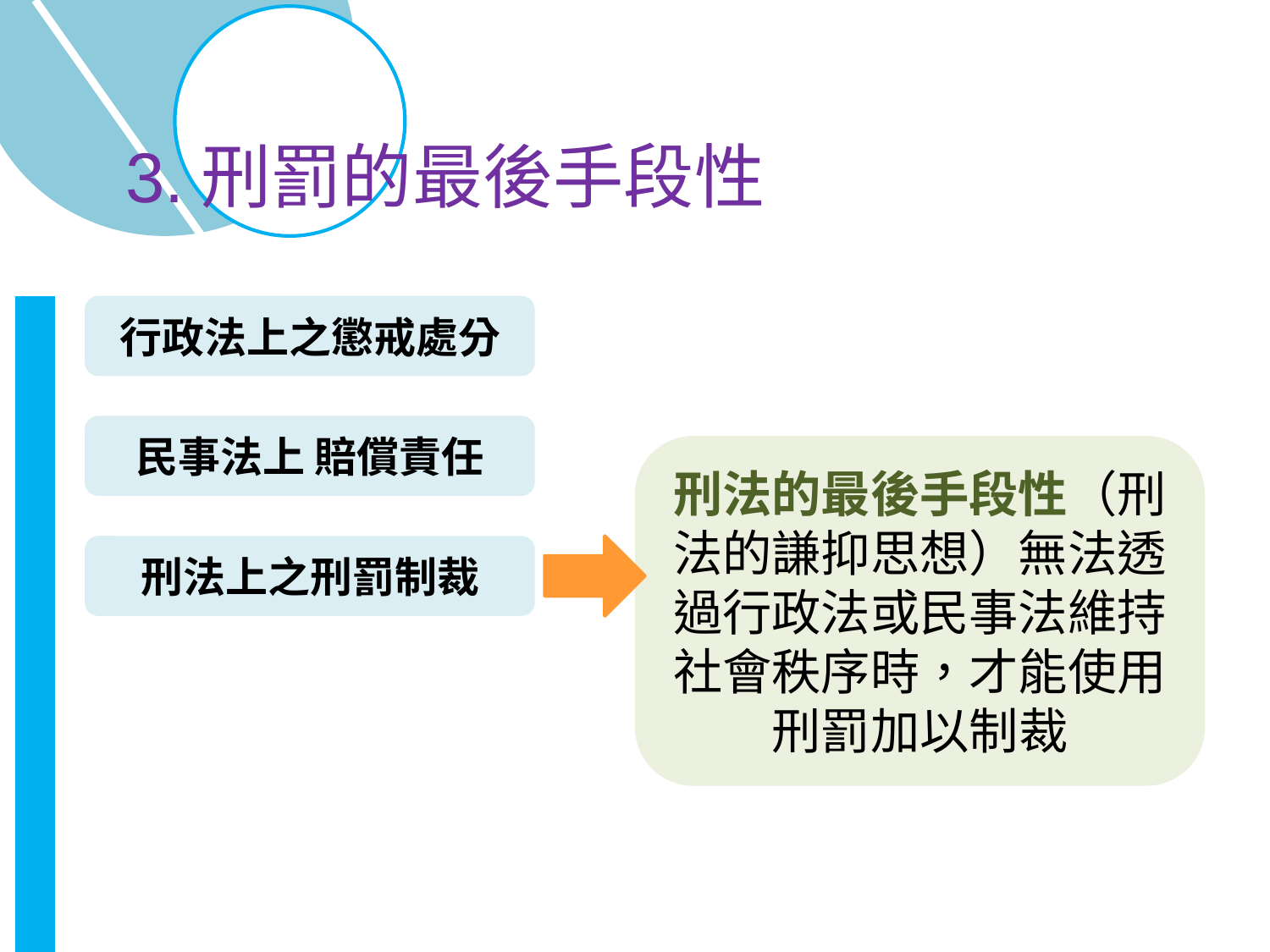

3.刑罰的最後手段性
行政法上之懲戒處分
民事法上 賠償責任
刑法的最後手段性（刑法的謙抑思想）無法透過行政法或民事法維持社會秩序時，才能使用刑罰加以制裁
刑法上之刑罰制裁